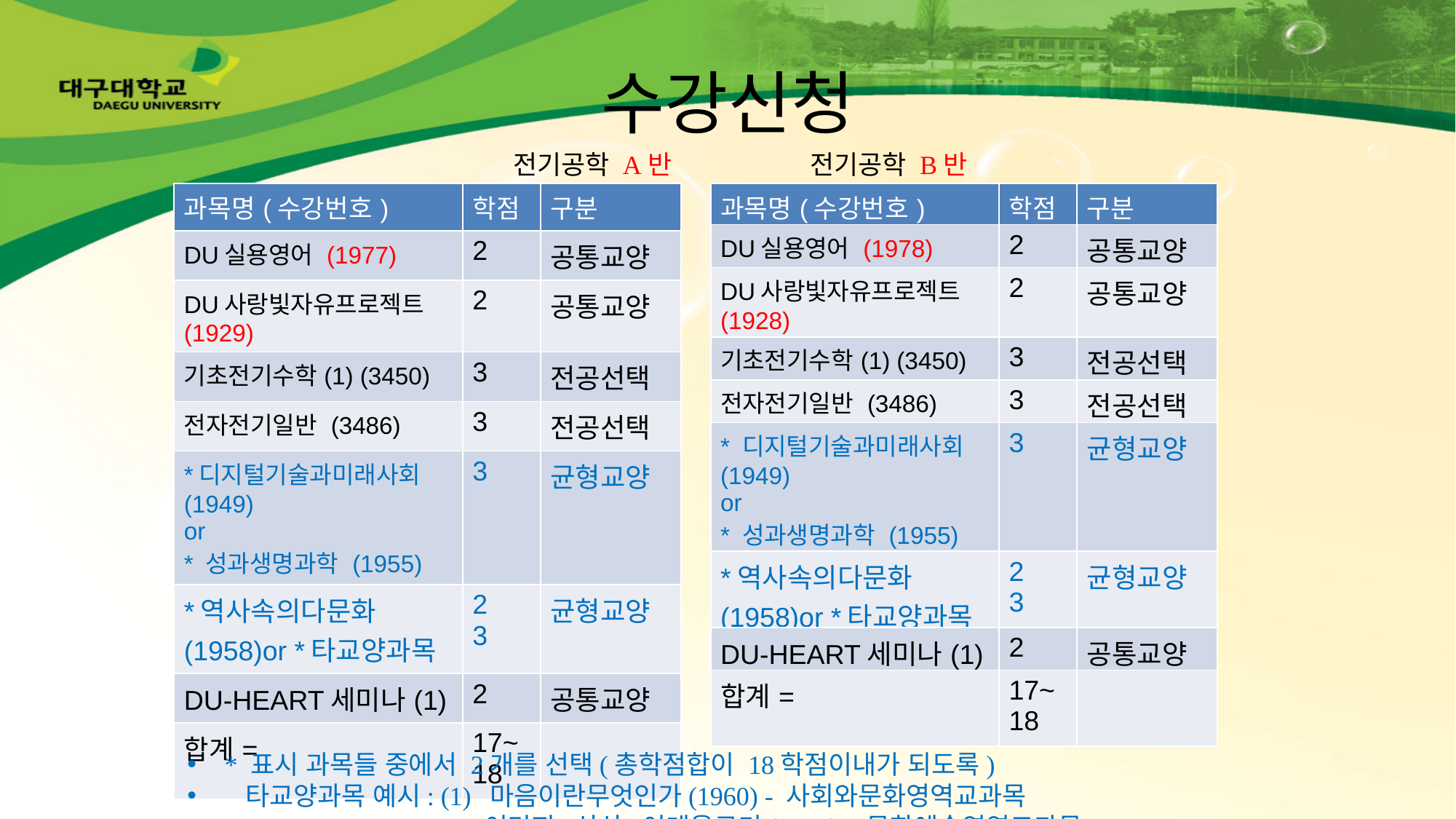

# 수강신청
                                      전기공학 A반                   전기공학 B반
| 과목명(수강번호) | 학점 | 구분 |
| --- | --- | --- |
| DU실용영어 (1977) | 2 | 공통교양 |
| DU사랑빛자유프로젝트 (1929) | 2 | 공통교양 |
| 기초전기수학(1) (3450) | 3 | 전공선택 |
| 전자전기일반 (3486) | 3 | 전공선택 |
| \*디지털기술과미래사회 (1949) or \* 성과생명과학 (1955) | 3 | 균형교양 |
| \*역사속의다문화(1958)or \*타교양과목 | 2 3 | 균형교양 |
| DU-HEART세미나(1) | 2 | 공통교양 |
| 합계= | 17~18 |  |
| 과목명(수강번호) | 학점 | 구분 |
| --- | --- | --- |
| DU실용영어 (1978) | 2 | 공통교양 |
| DU사랑빛자유프로젝트 (1928) | 2 | 공통교양 |
| 기초전기수학(1) (3450) | 3 | 전공선택 |
| 전자전기일반 (3486) | 3 | 전공선택 |
| \* 디지털기술과미래사회 (1949) or \* 성과생명과학 (1955) | 3 | 균형교양 |
| \*역사속의다문화(1958)or \*타교양과목 | 2 3 | 균형교양 |
| DU-HEART세미나(1) | 2 | 공통교양 |
| 합계= | 17~18 |  |
* 표시 과목들 중에서 2개를 선택(총학점합이 18학점이내가 되도록)
  타교양과목 예시: (1)  마음이란무엇인가(1960) - 사회와문화영역교과목
                                or (2) 이미지,상상,이데올로기(1962) - 문화예술영역교과목